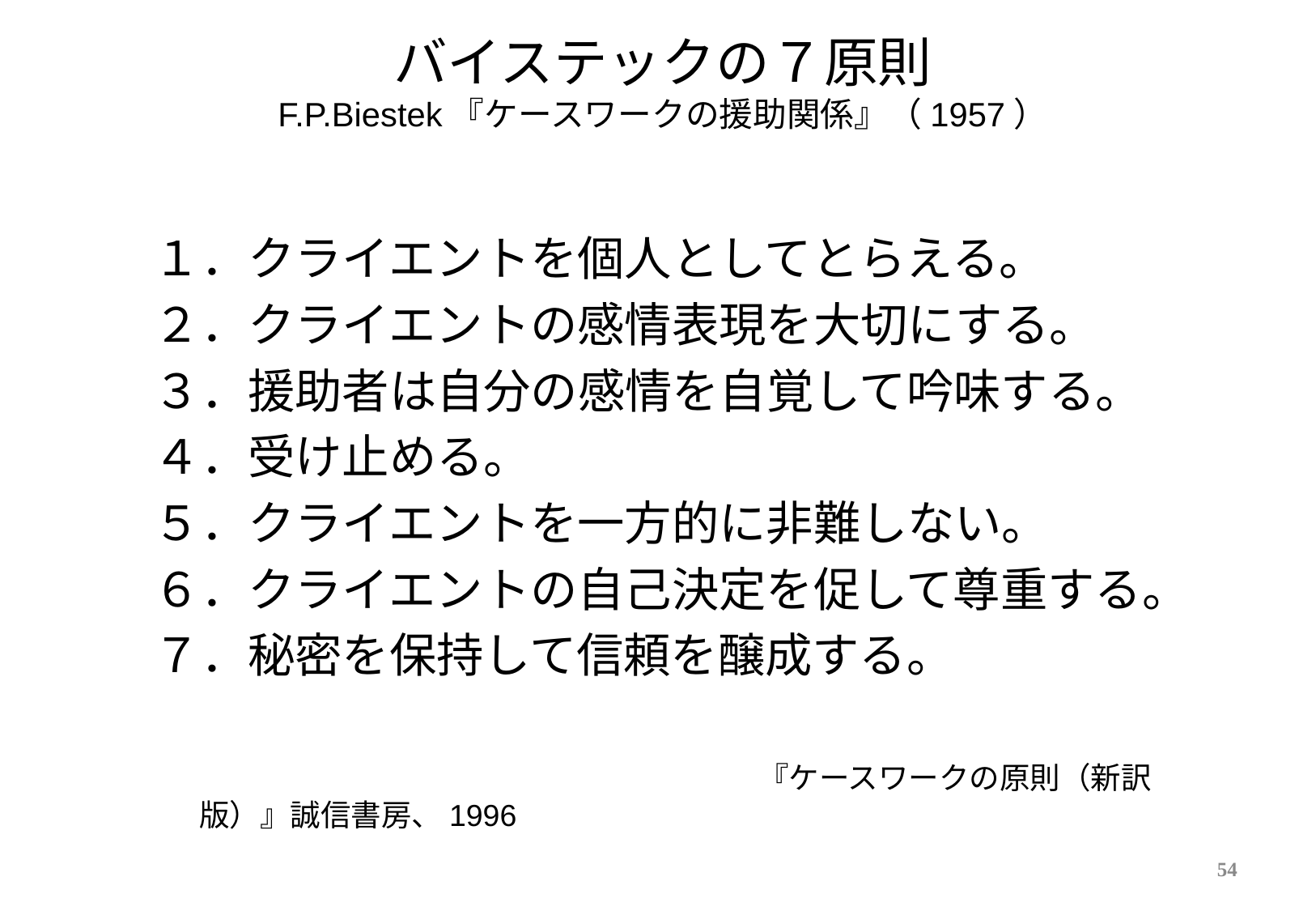

# バイステックの７原則 F.P.Biestek『ケースワークの援助関係』（1957）
１．クライエントを個人としてとらえる。
２．クライエントの感情表現を大切にする。
３．援助者は自分の感情を自覚して吟味する。
４．受け止める。
５．クライエントを一方的に非難しない。
６．クライエントの自己決定を促して尊重する。
７．秘密を保持して信頼を醸成する。

　　　　　　　　　　　　　　　　　　『ケースワークの原則（新訳版）』誠信書房、1996
54